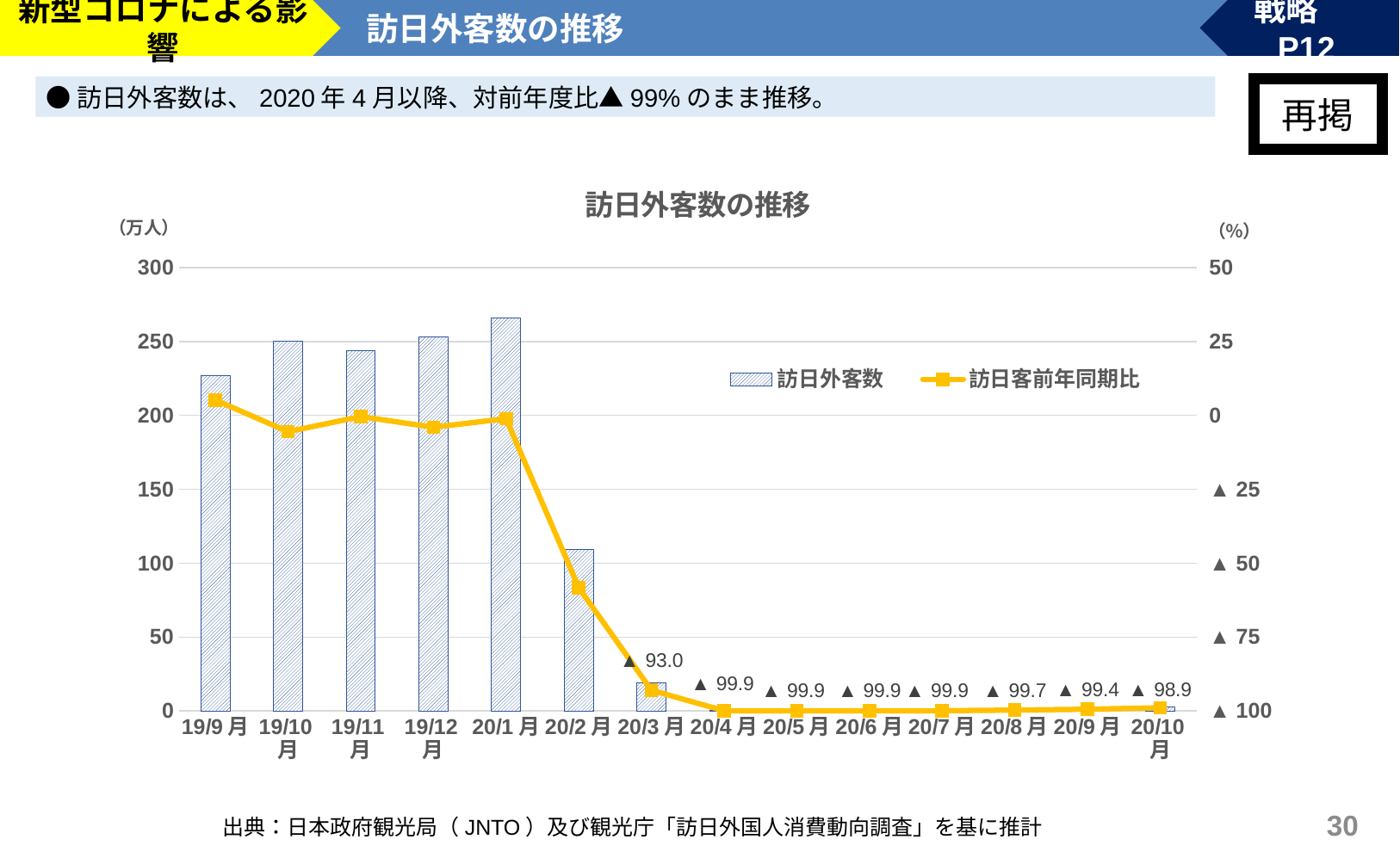

新型コロナによる影響
訪日外客数の推移
戦略　P12
●訪日外客数は、2020年4月以降、対前年度比▲99%のまま推移。
再掲

### Chart: 訪日外客数の推移

| Category | 訪日外客数 | 訪日客前年同期比 |
|---|---|---|
| 19/9月 | 227.0 | 5.2 |
| 19/10月 | 250.0 | -5.5 |
| 19/11月 | 244.0 | -0.4 |
| 19/12月 | 253.0 | -4.0 |
| 20/1月 | 266.0 | -1.1 |
| 20/2月 | 109.0 | -58.3 |
| 20/3月 | 19.0 | -93.0 |
| 20/4月 | 0.3 | -99.9 |
| 20/5月 | 0.2 | -99.9 |
| 20/6月 | 0.3 | -99.9 |
| 20/7月 | 0.4 | -99.9 |
| 20/8月 | 0.9 | -99.7 |
| 20/9月 | 1.4 | -99.4 |
| 20/10月 | 2.7 | -98.9 |
30
出典：日本政府観光局（JNTO）及び観光庁「訪日外国人消費動向調査」を基に推計